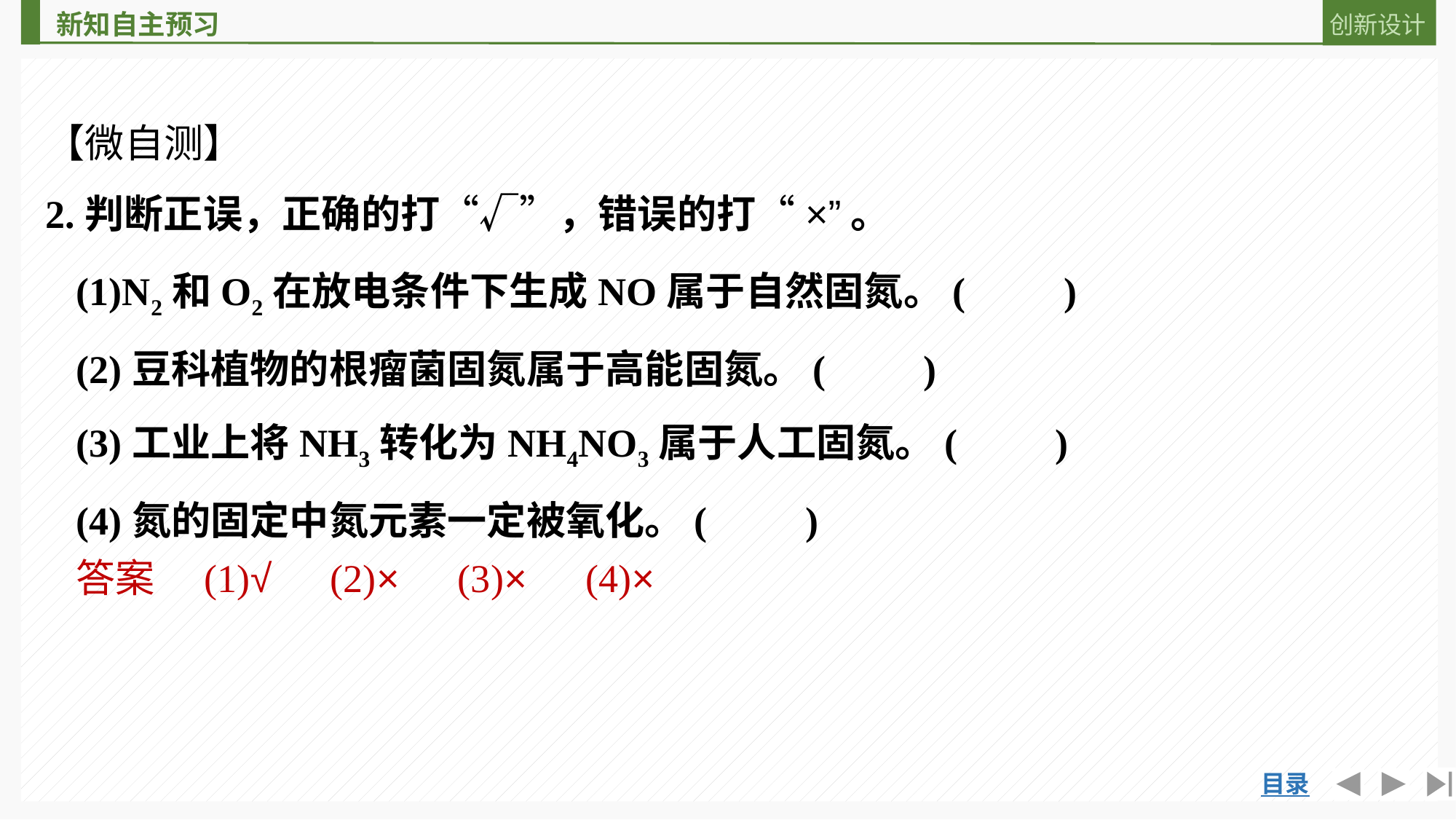

【微自测】
2.判断正误，正确的打“√”，错误的打“×”。
(1)N2和O2在放电条件下生成NO属于自然固氮。(　　)
(2)豆科植物的根瘤菌固氮属于高能固氮。(　　)
(3)工业上将NH3转化为NH4NO3属于人工固氮。(　　)
(4)氮的固定中氮元素一定被氧化。(　　)
答案　(1)√　(2)×　(3)×　(4)×